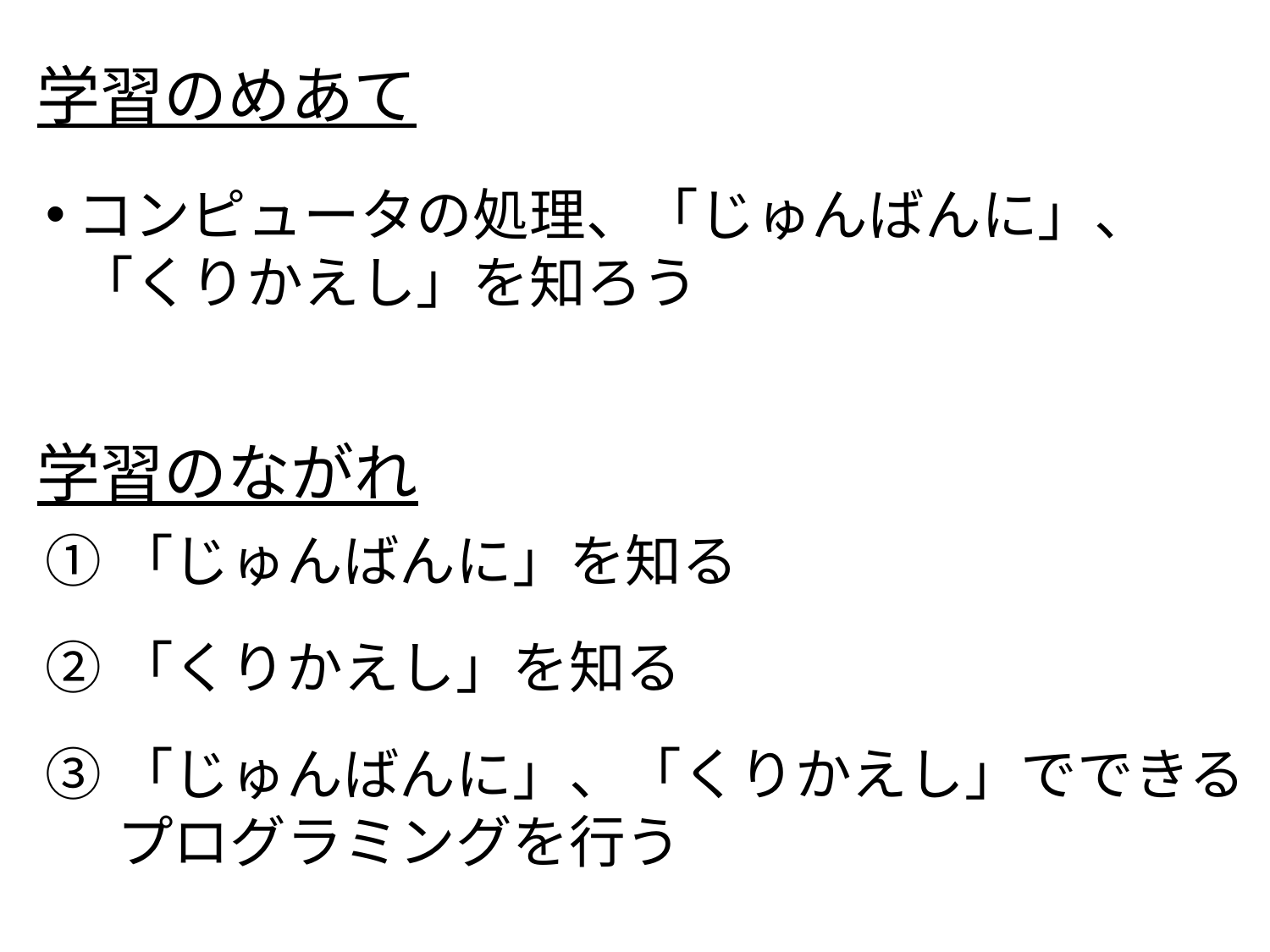

# 学習のめあて
コンピュータの処理、「じゅんばんに」、「くりかえし」を知ろう

学習のながれ
「じゅんばんに」を知る
「くりかえし」を知る
「じゅんばんに」、「くりかえし」でできるプログラミングを行う